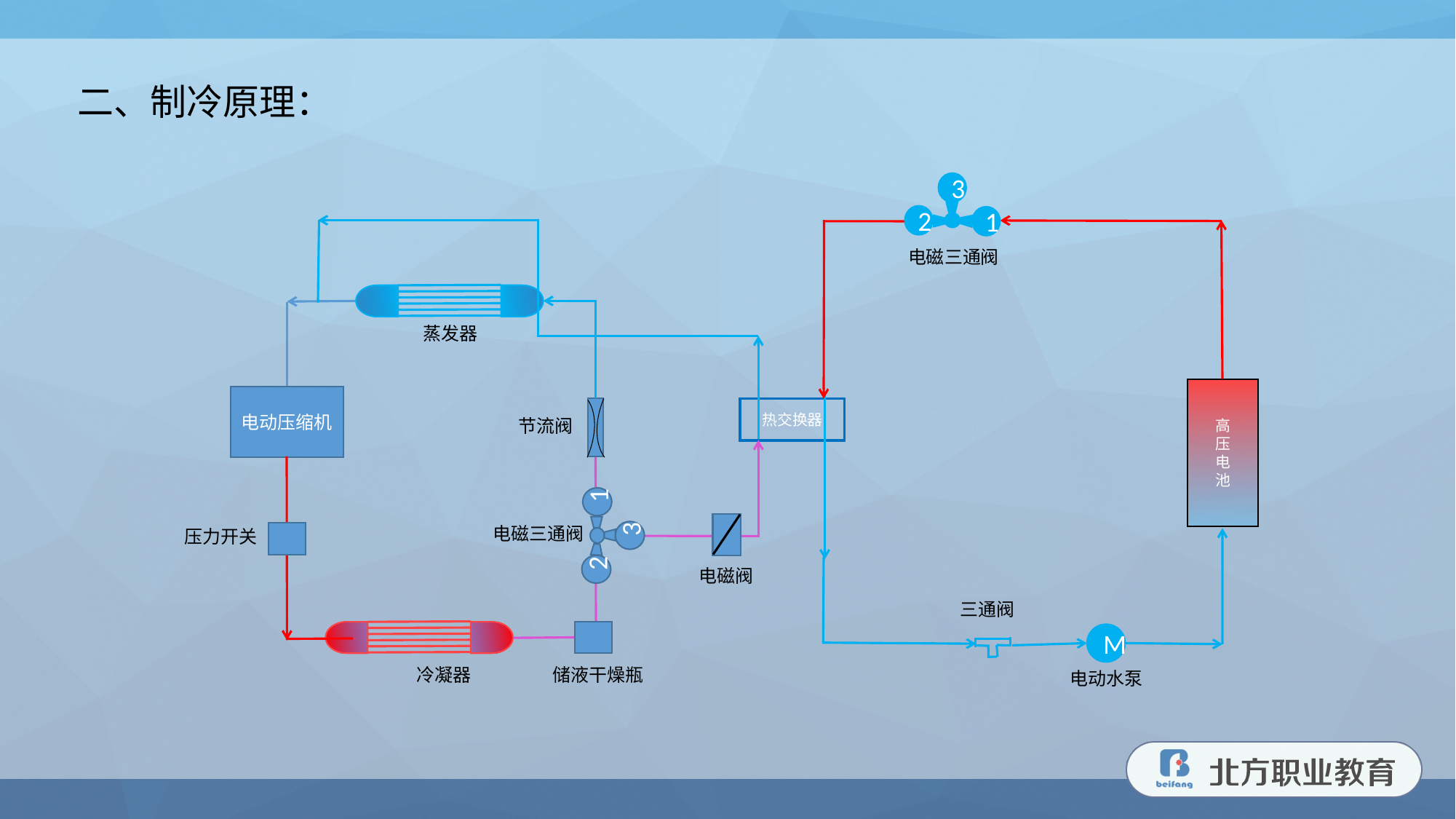

二、制冷原理：
1
2

3

电磁三通阀
蒸发器

高
压
电
池
电动压缩机

热交换器
节流阀
2
1

3

电磁三通阀
压力开关

电磁阀
三通阀

M
冷凝器
储液干燥瓶
电动水泵